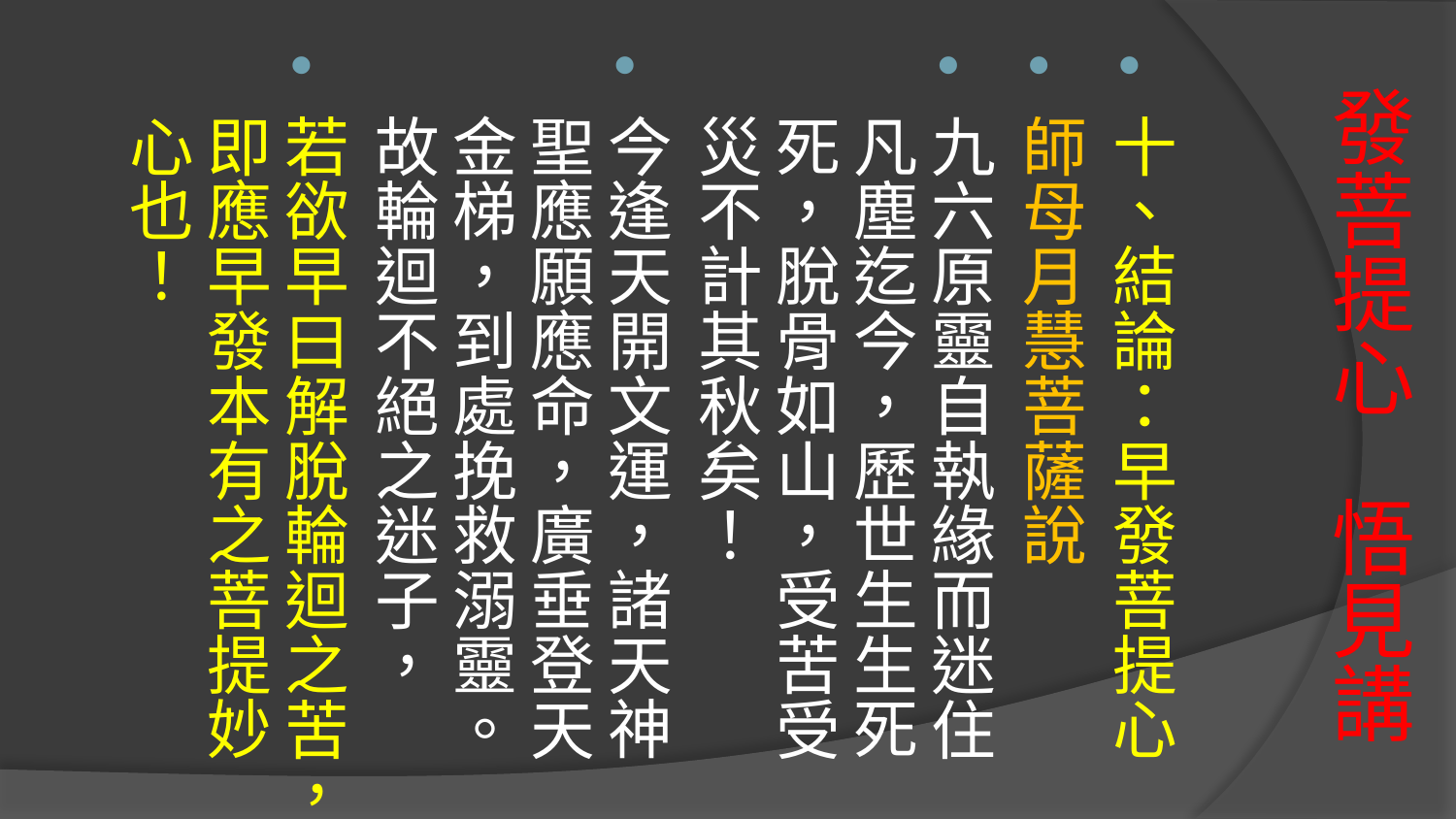

十、結論：早發菩提心
師母月慧菩薩說
九六原靈自執緣而迷住凡塵迄今，歷世生生死死，脫骨如山，受苦受災不計其秋矣！
今逢天開文運，諸天神聖應願應命，廣垂登天金梯，到處挽救溺靈。故輪迴不絕之迷子，
若欲早曰解脫輪迴之苦，即應早發本有之菩提妙心也！

# 發菩提心    悟見講